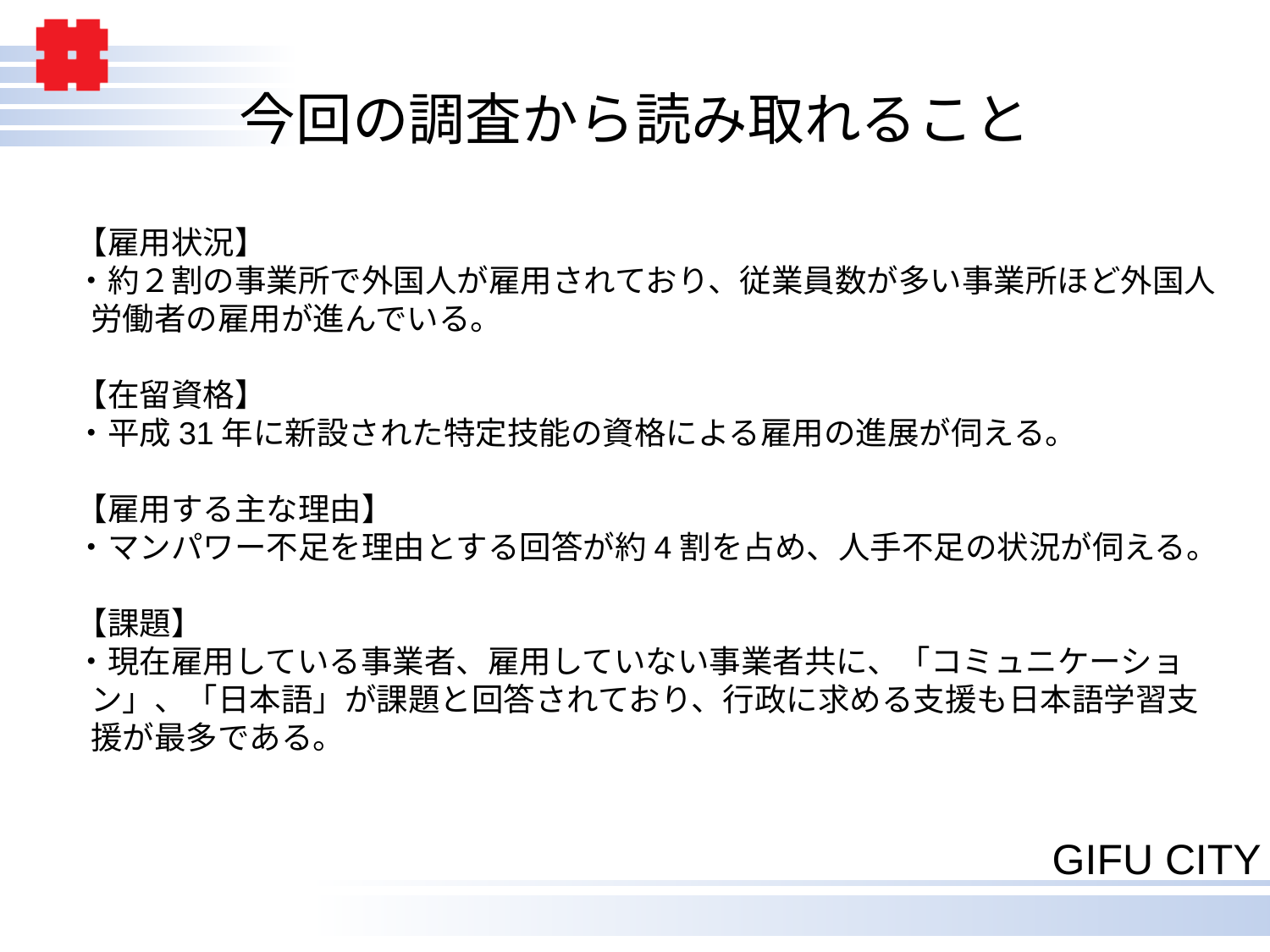

# 今回の調査から読み取れること
【雇用状況】
・約２割の事業所で外国人が雇用されており、従業員数が多い事業所ほど外国人労働者の雇用が進んでいる。

【在留資格】
・平成31年に新設された特定技能の資格による雇用の進展が伺える。

【雇用する主な理由】
・マンパワー不足を理由とする回答が約4割を占め、人手不足の状況が伺える。

【課題】
・現在雇用している事業者、雇用していない事業者共に、「コミュニケーション」、「日本語」が課題と回答されており、行政に求める支援も日本語学習支援が最多である。
24